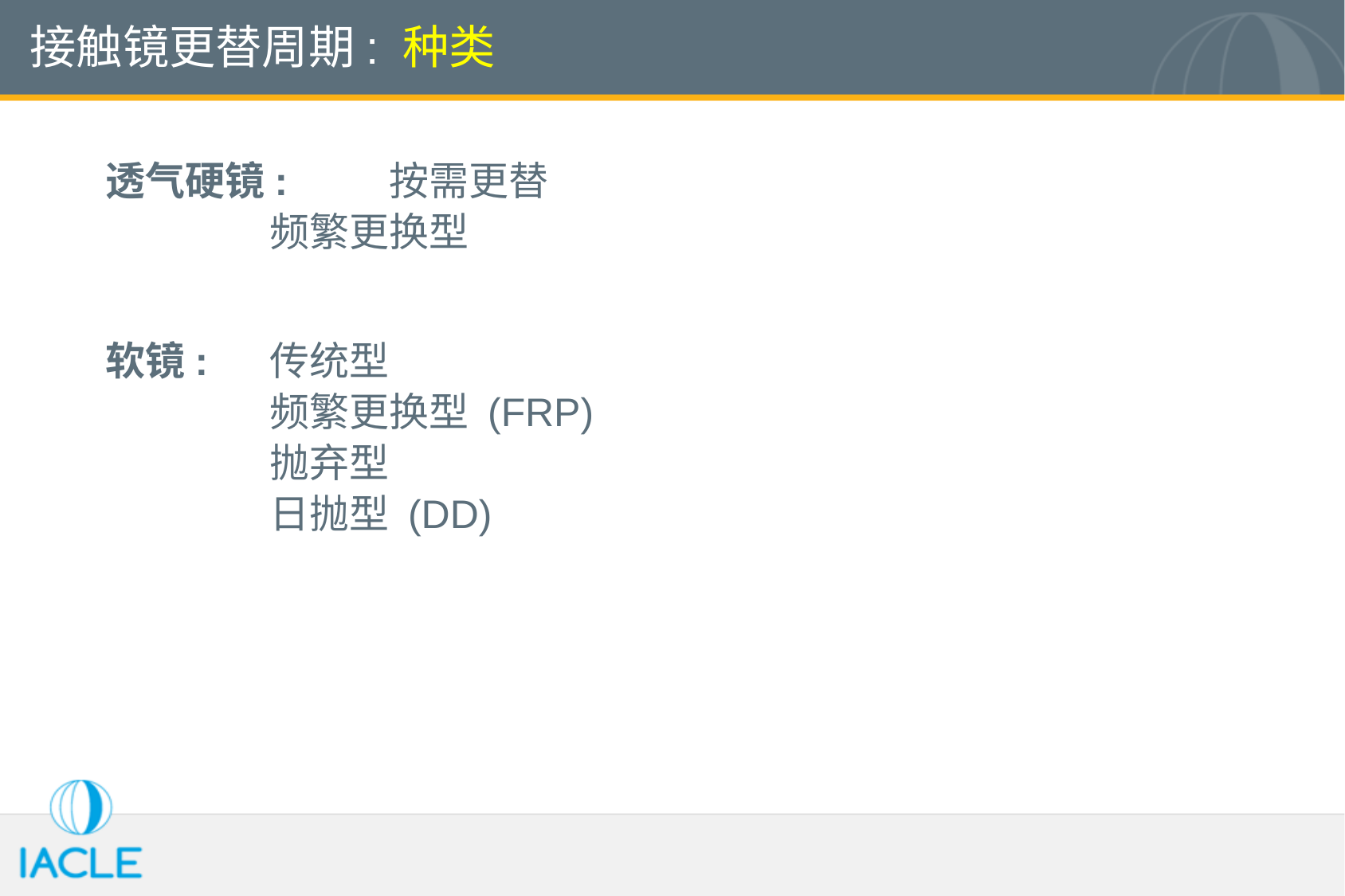

# 接触镜更替周期: 种类
透气硬镜:	按需更替
		频繁更换型

软镜:	传统型
		频繁更换型 (FRP)
		抛弃型
		日抛型 (DD)